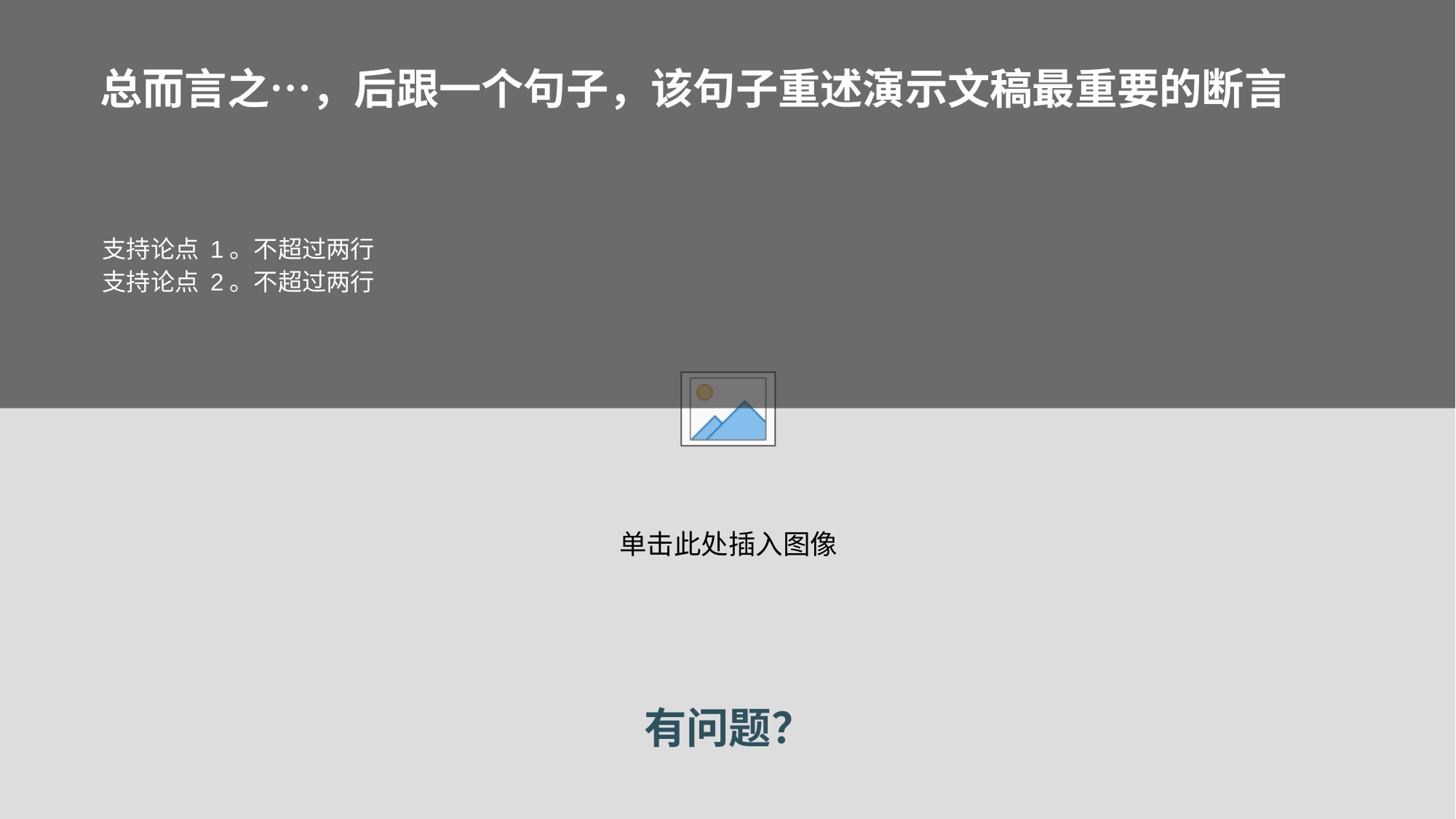

支持论点 1。不超过两行
支持论点 2。不超过两行
# 总而言之…，后跟一个句子，该句子重述演示文稿最重要的断言
有问题？